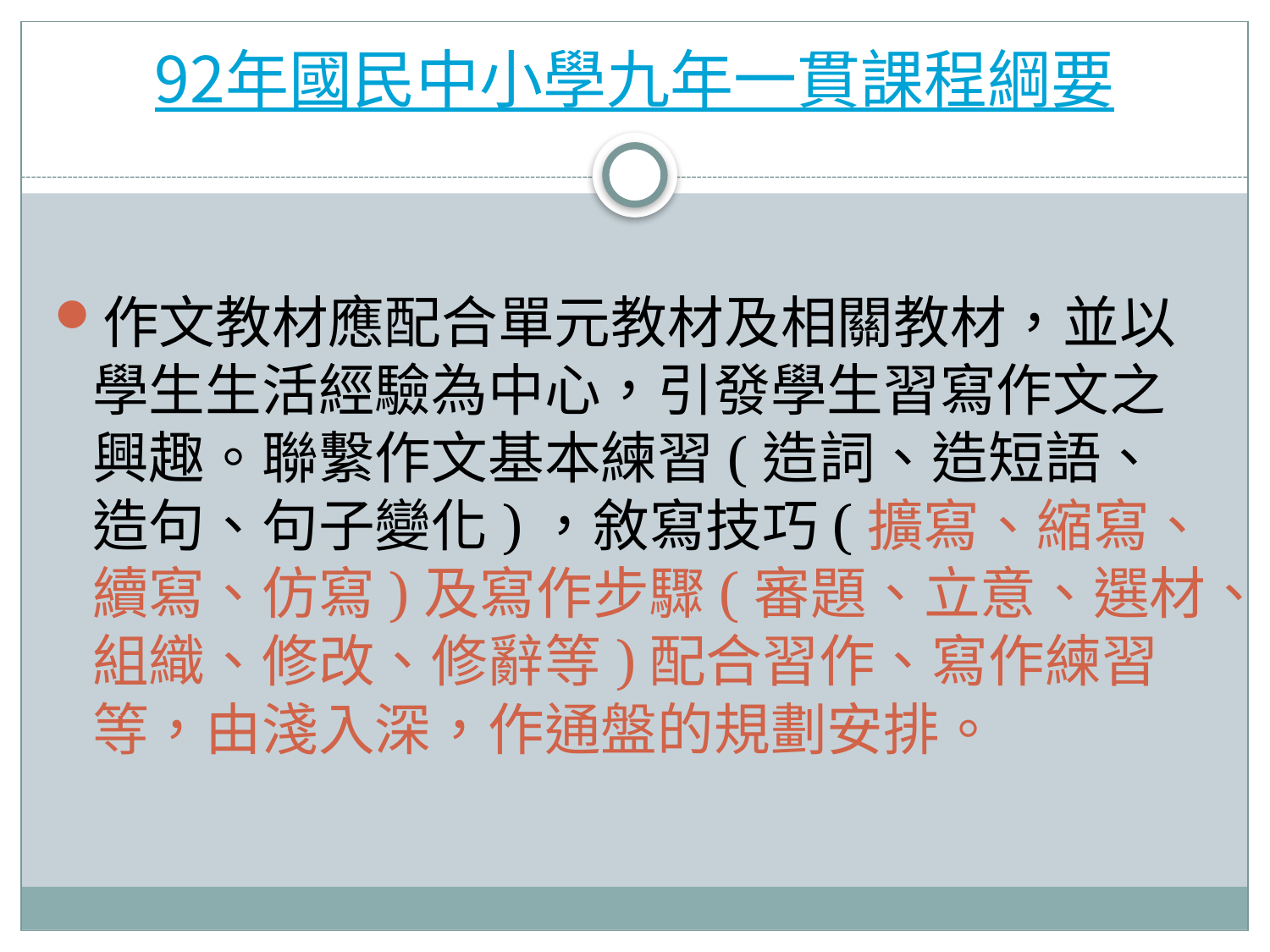

# 92年國民中小學九年一貫課程綱要

作文教材應配合單元教材及相關教材，並以學生生活經驗為中心，引發學生習寫作文之興趣。聯繫作文基本練習(造詞、造短語、造句、句子變化)，敘寫技巧(擴寫、縮寫、續寫、仿寫)及寫作步驟(審題、立意、選材、組織、修改、修辭等)配合習作、寫作練習等，由淺入深，作通盤的規劃安排。